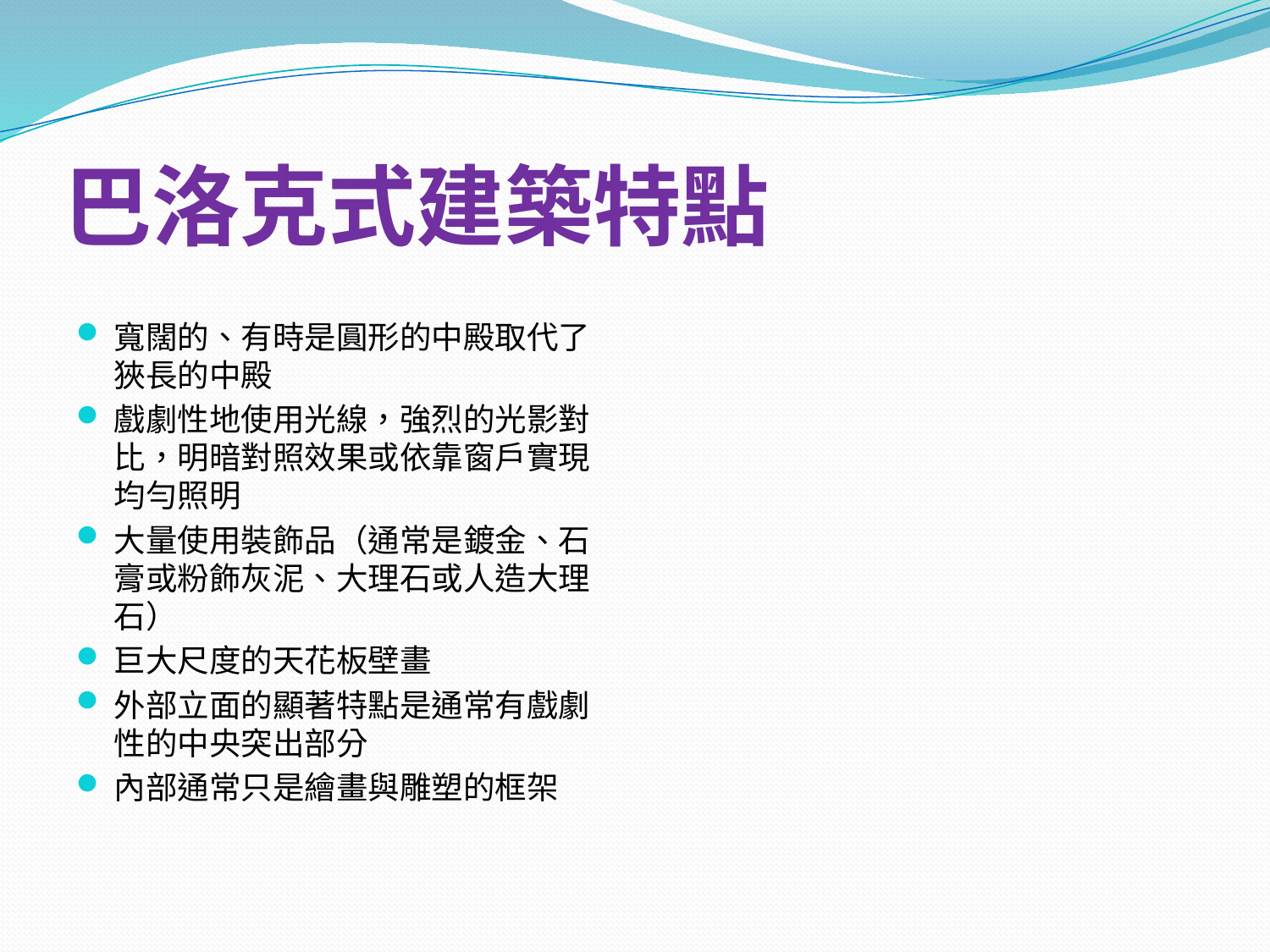

# 巴洛克式建築特點

寬闊的、有時是圓形的中殿取代了狹長的中殿
戲劇性地使用光線，強烈的光影對比，明暗對照效果或依靠窗戶實現均勻照明
大量使用裝飾品（通常是鍍金、石膏或粉飾灰泥、大理石或人造大理石）
巨大尺度的天花板壁畫
外部立面的顯著特點是通常有戲劇性的中央突出部分
內部通常只是繪畫與雕塑的框架